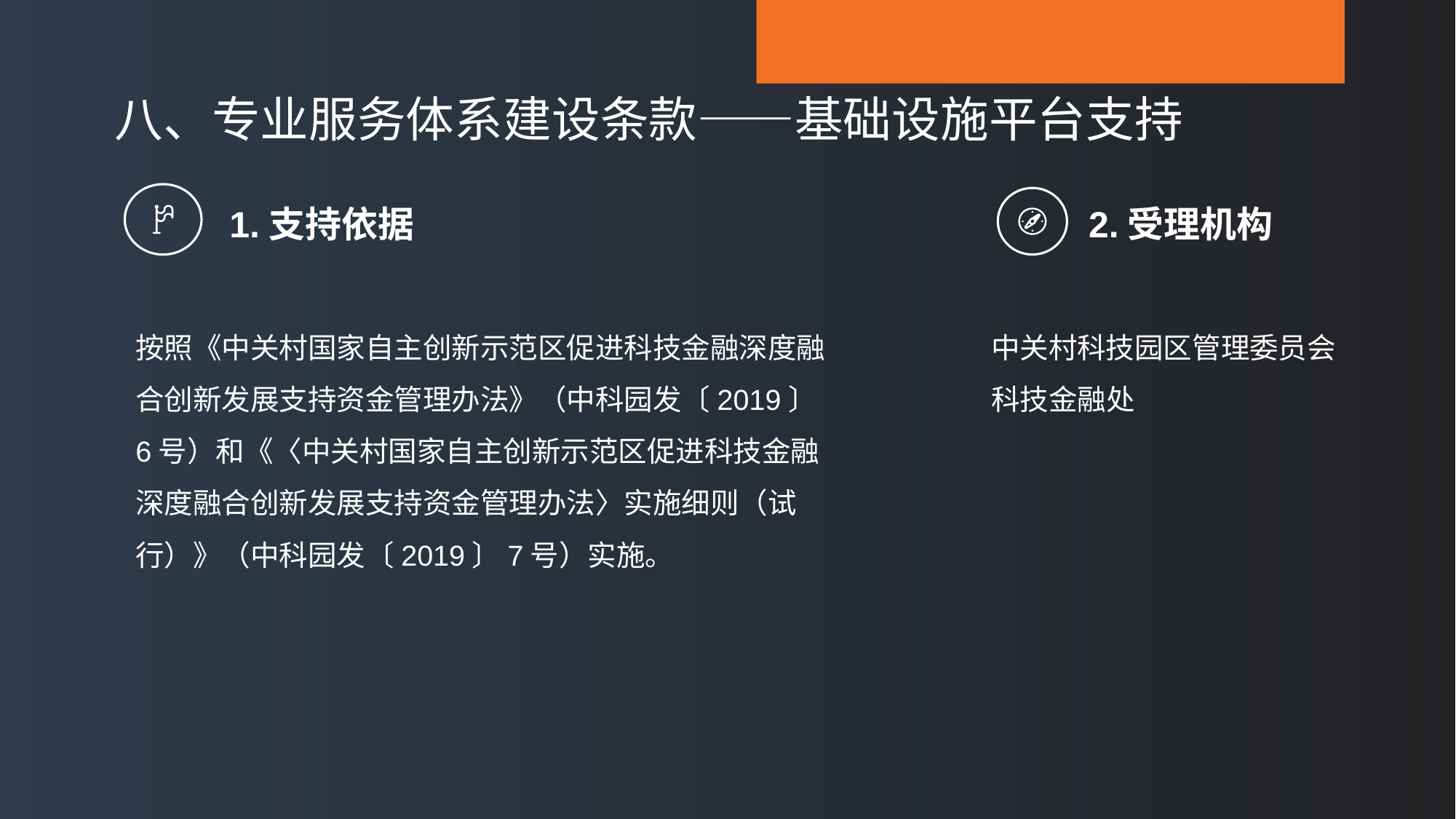

八、专业服务体系建设条款——基础设施平台支持

1.支持依据
2.受理机构

按照《中关村国家自主创新示范区促进科技金融深度融合创新发展支持资金管理办法》（中科园发〔2019〕6号）和《〈中关村国家自主创新示范区促进科技金融深度融合创新发展支持资金管理办法〉实施细则（试行）》（中科园发〔2019〕7号）实施。
中关村科技园区管理委员会
科技金融处